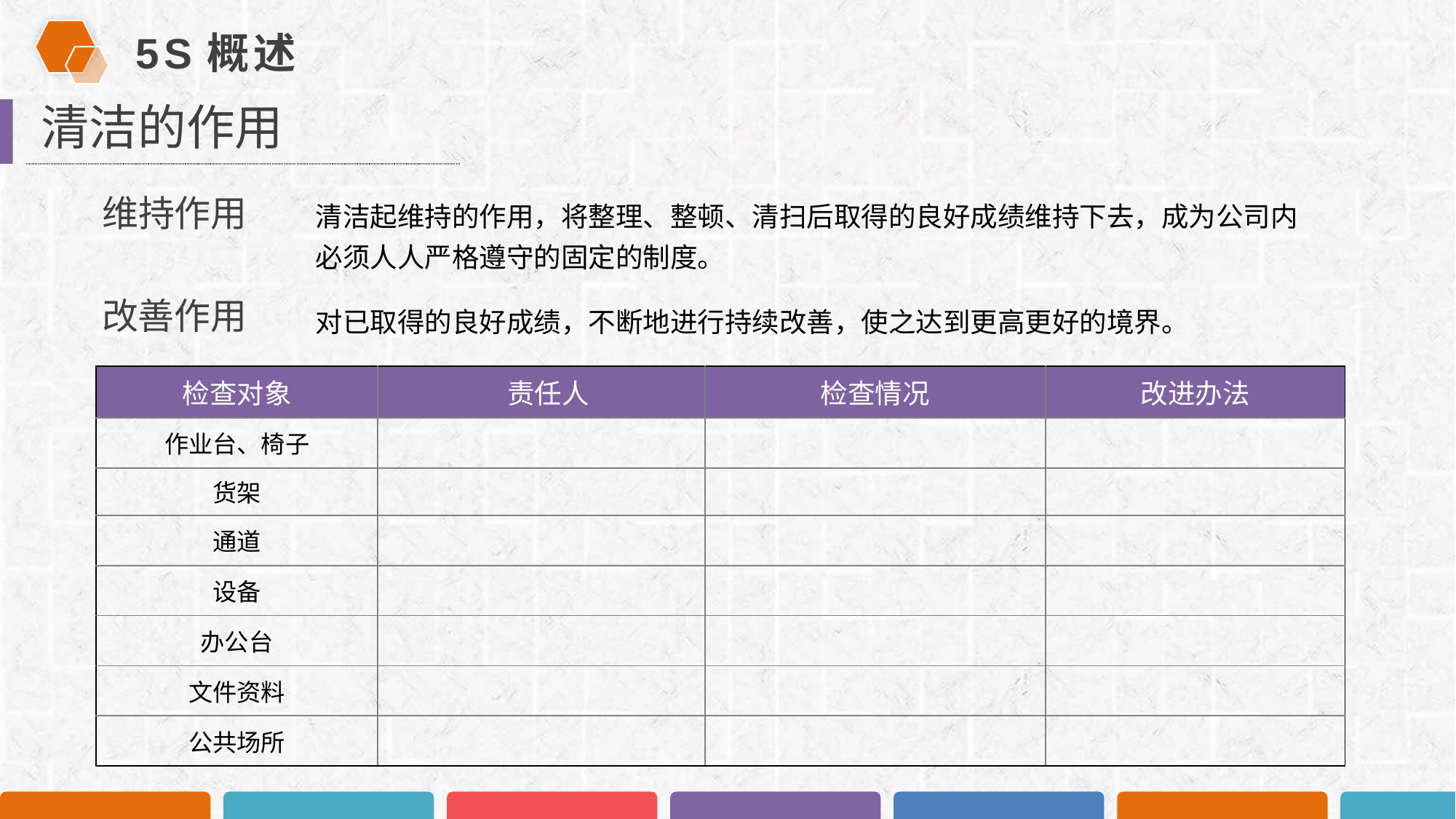

5S概述

清洁的作用

维持作用
清洁起维持的作用，将整理、整顿、清扫后取得的良好成绩维持下去，成为公司内必须人人严格遵守的固定的制度。
改善作用
对已取得的良好成绩，不断地进行持续改善，使之达到更高更好的境界。
| 检查对象 | 责任人 | 检查情况 | 改进办法 |
| --- | --- | --- | --- |
| 作业台、椅子 |  |  |  |
| 货架 |  |  |  |
| 通道 |  |  |  |
| 设备 |  |  |  |
| 办公台 |  |  |  |
| 文件资料 |  |  |  |
| 公共场所 |  |  |  |